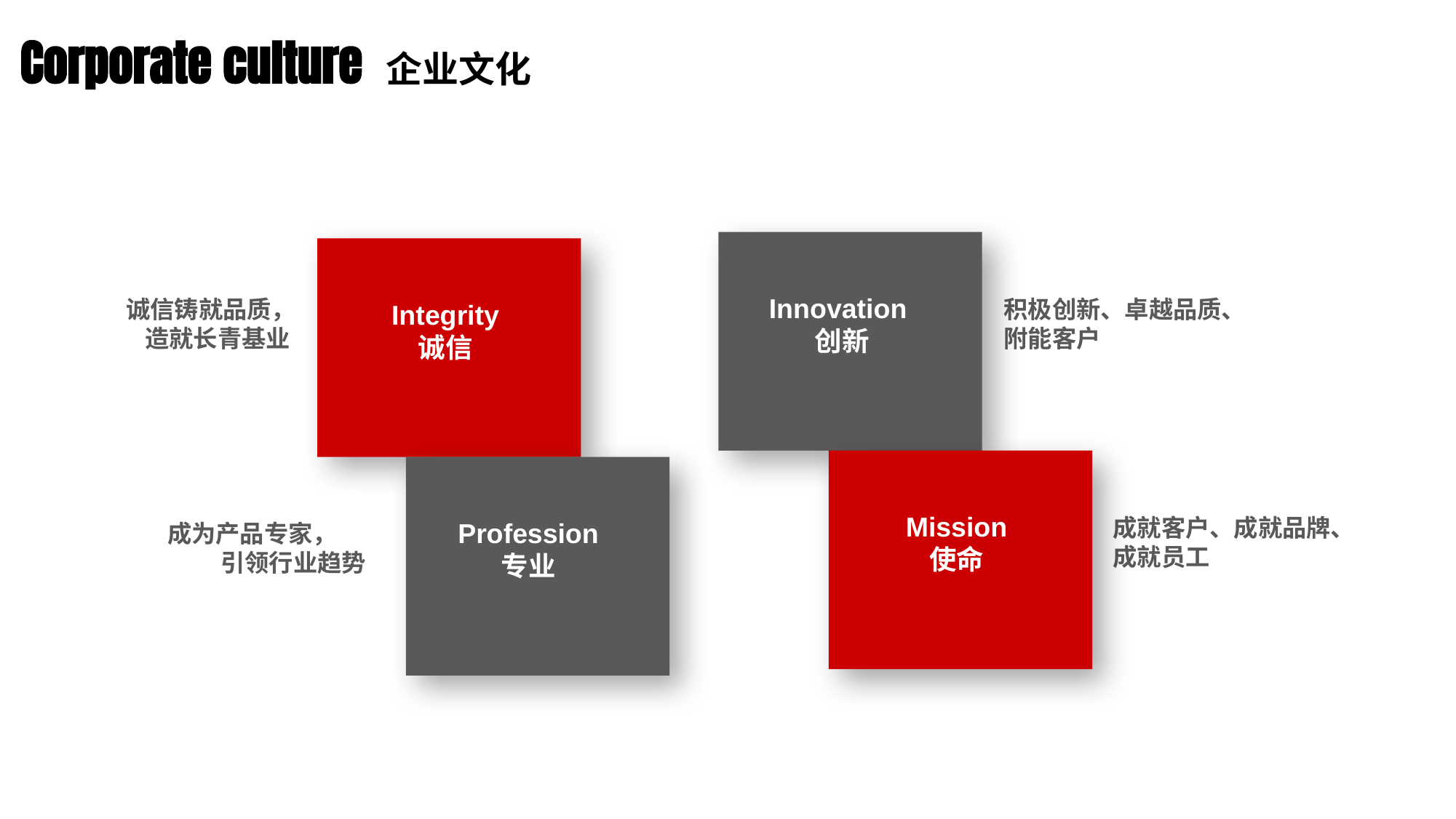

Corporate culture 企业文化

Innovation
创新
Integrity
诚信
诚信铸就品质，
造就长青基业
积极创新、卓越品质、
附能客户

Mission
使命
Profession
专业
成就客户、成就品牌、
成就员工
成为产品专家，
      引领行业趋势